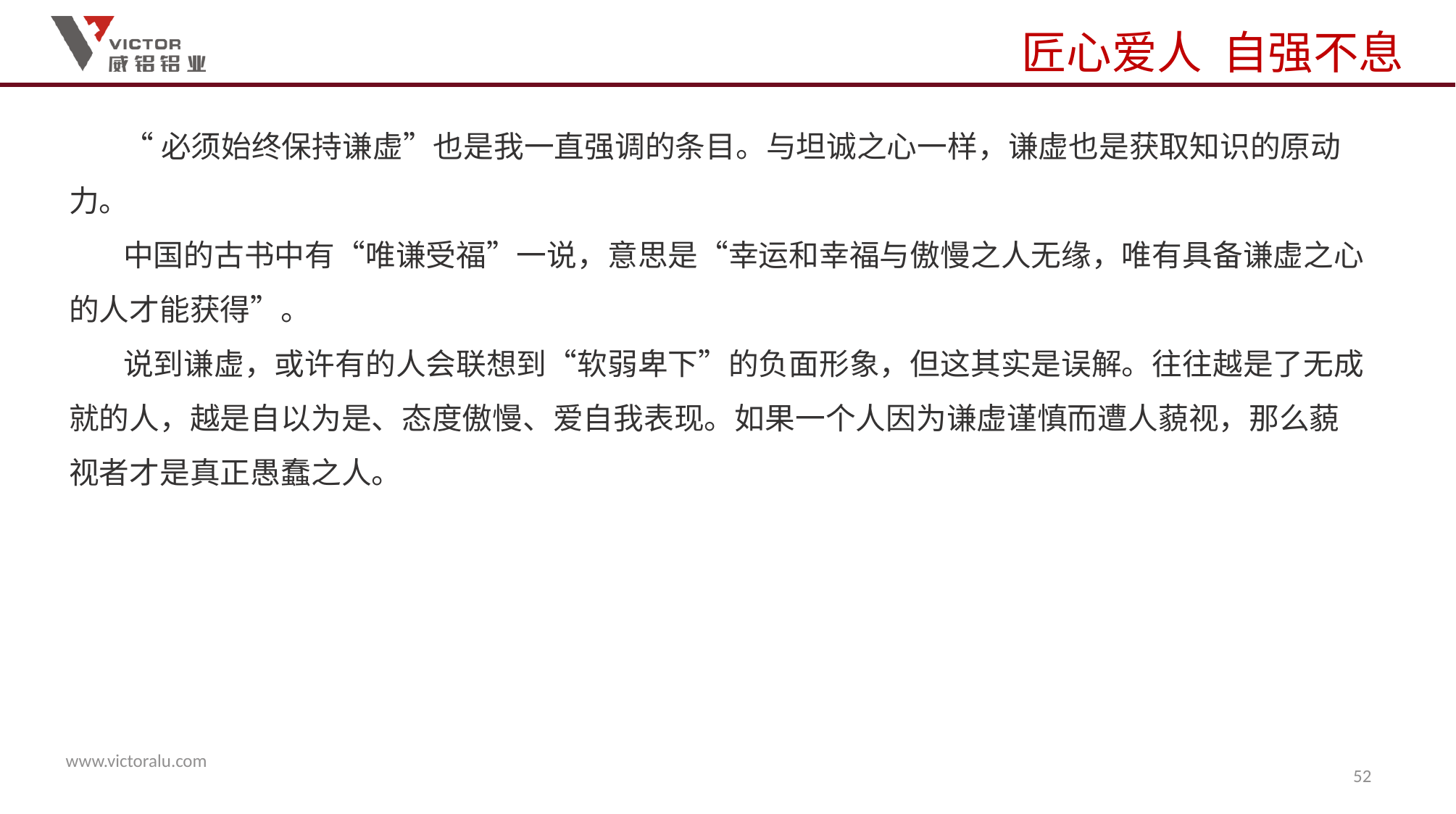

“必须始终保持谦虚”也是我一直强调的条目。与坦诚之心一样，谦虚也是获取知识的原动力。
中国的古书中有“唯谦受福”一说，意思是“幸运和幸福与傲慢之人无缘，唯有具备谦虚之心的人才能获得”。
说到谦虚，或许有的人会联想到“软弱卑下”的负面形象，但这其实是误解。往往越是了无成就的人，越是自以为是、态度傲慢、爱自我表现。如果一个人因为谦虚谨慎而遭人藐视，那么藐视者才是真正愚蠢之人。
52